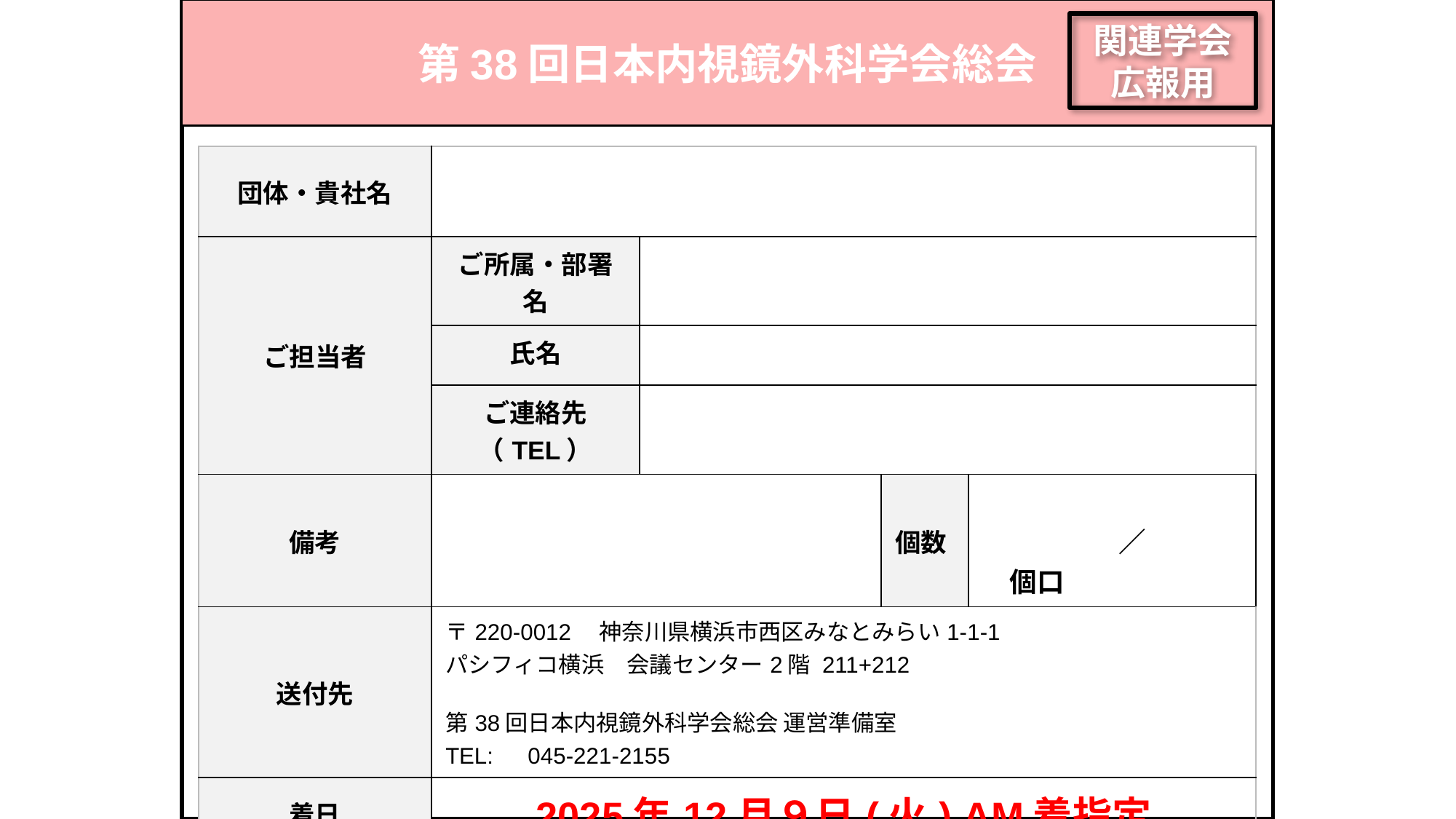

第38回日本内視鏡外科学会総会
関連学会広報用
| 団体・貴社名 |  |  |  |  |
| --- | --- | --- | --- | --- |
| ご担当者 | ご所属・部署名 |  |  |  |
|  | 氏名 |  |  |  |
|  | ご連絡先（TEL） |  |  |  |
| 備考 |  |  | 個数 | ／　　　　個口 |
| 送付先 | 〒220-0012　神奈川県横浜市西区みなとみらい1-1-1 パシフィコ横浜　会議センター2階 211+212　 第38回日本内視鏡外科学会総会 運営準備室 TEL:　045-221-2155 |  |  |  |
| 着日 | 2025年12月９日(火) AM着指定 |  |  |  |
| ※必要事項を全てご記入の上、必ず荷物側面の見えやすい場所に全ての荷物に貼付してください。 ※本送付状はカラーで印刷をお願いします。 |  |  |  |  |